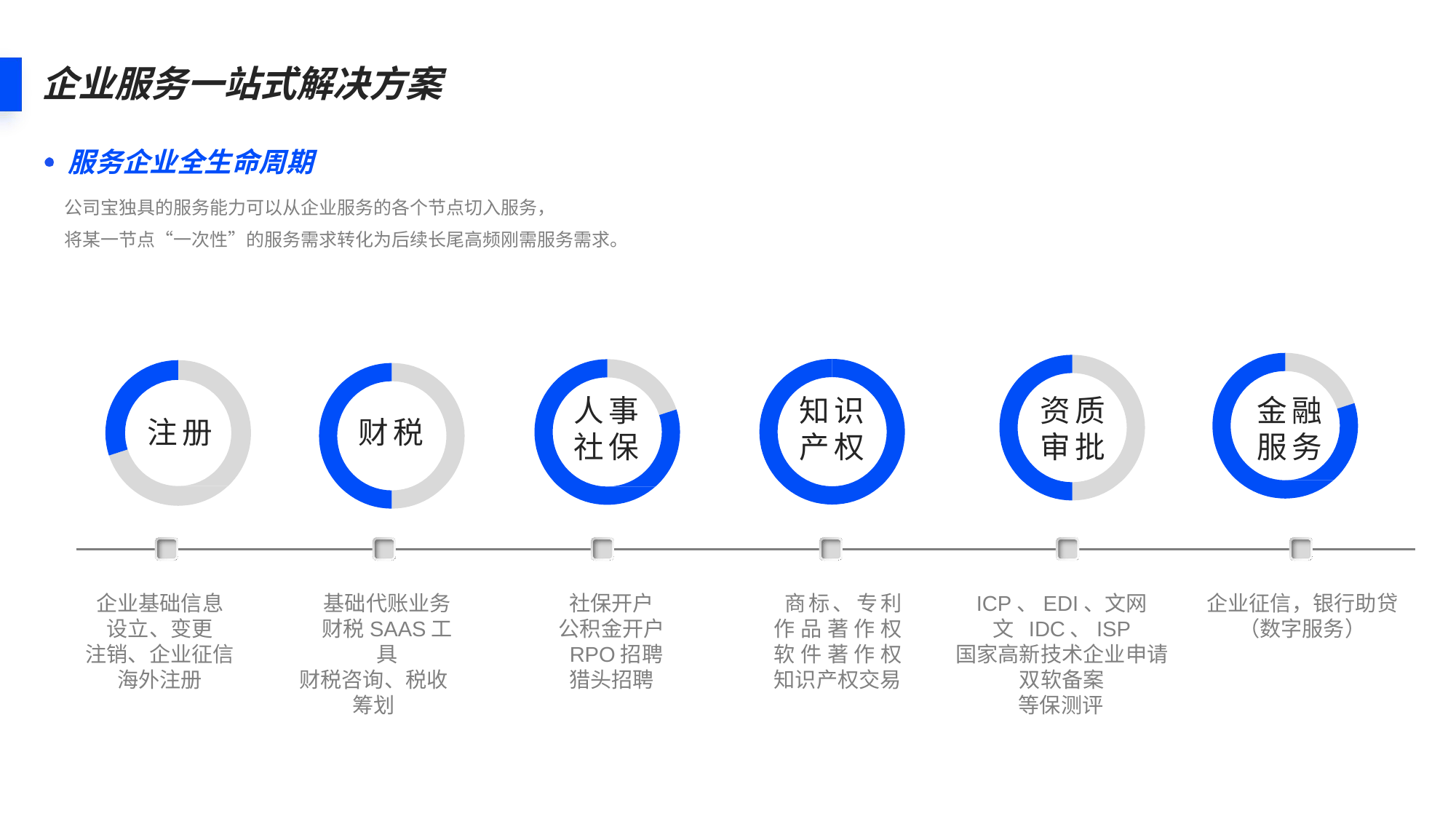

# 企业服务一站式解决方案
服务企业全生命周期
公司宝独具的服务能力可以从企业服务的各个节点切入服务，
将某一节点“一次性”的服务需求转化为后续长尾高频刚需服务需求。

人事 社保
知识 产权
资质 审批
金融 服务
注册
财税

企业基础信息 设立、变更
注销、企业征信 海外注册
基础代账业务 财税SAAS工具
财税咨询、税收筹划
社保开户 公积金开户  RPO招聘 猎头招聘
商标、专利 作品著作权 软件著作权 知识产权交易
ICP、EDI、文网文  IDC、ISP
国家高新技术企业申请 双软备案
等保测评
企业征信，银行助贷
（数字服务）